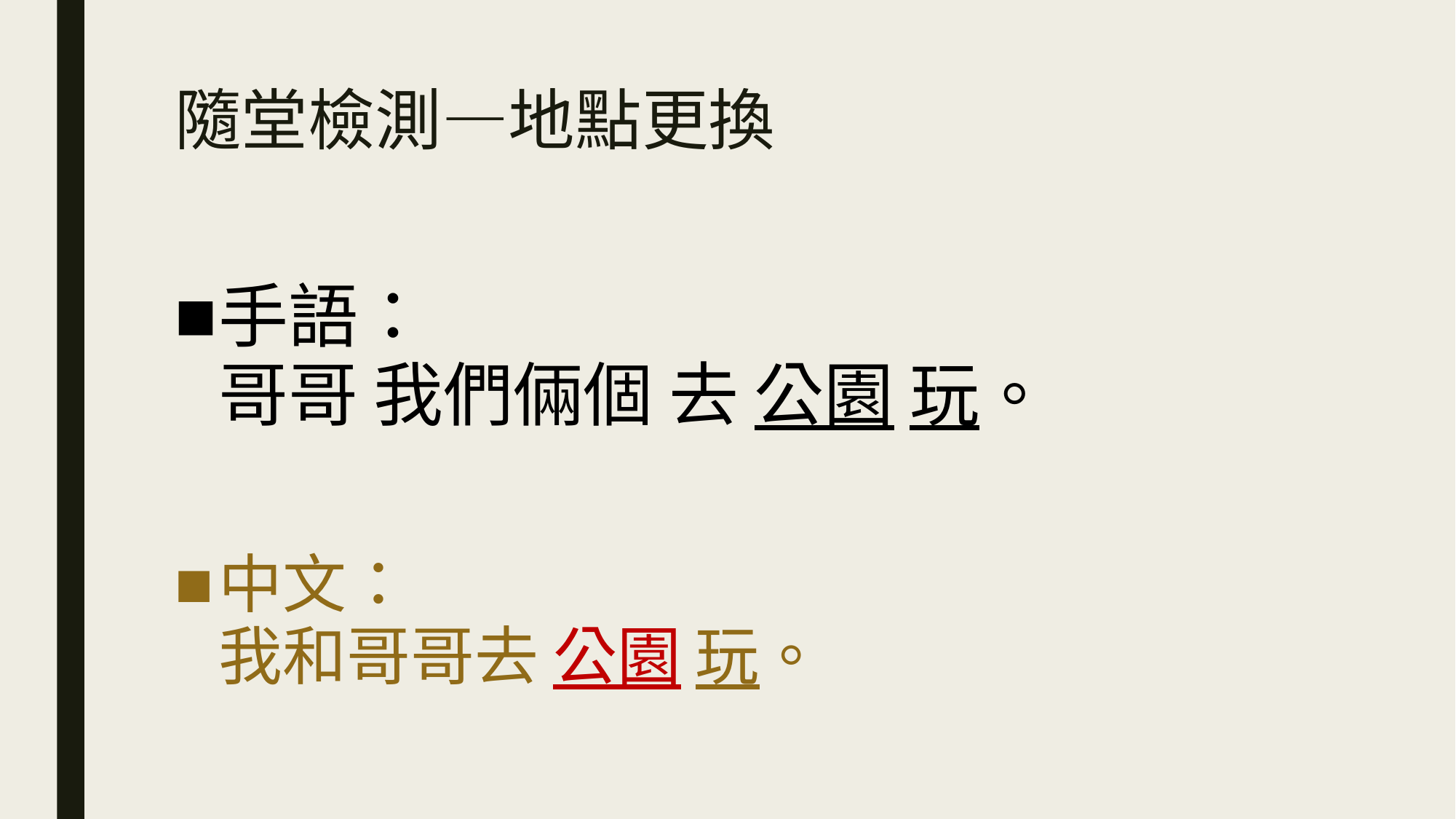

# 隨堂檢測—地點更換
手語：
哥哥 我們倆個 去 公園 玩。

中文：
我和哥哥去 公園 玩。